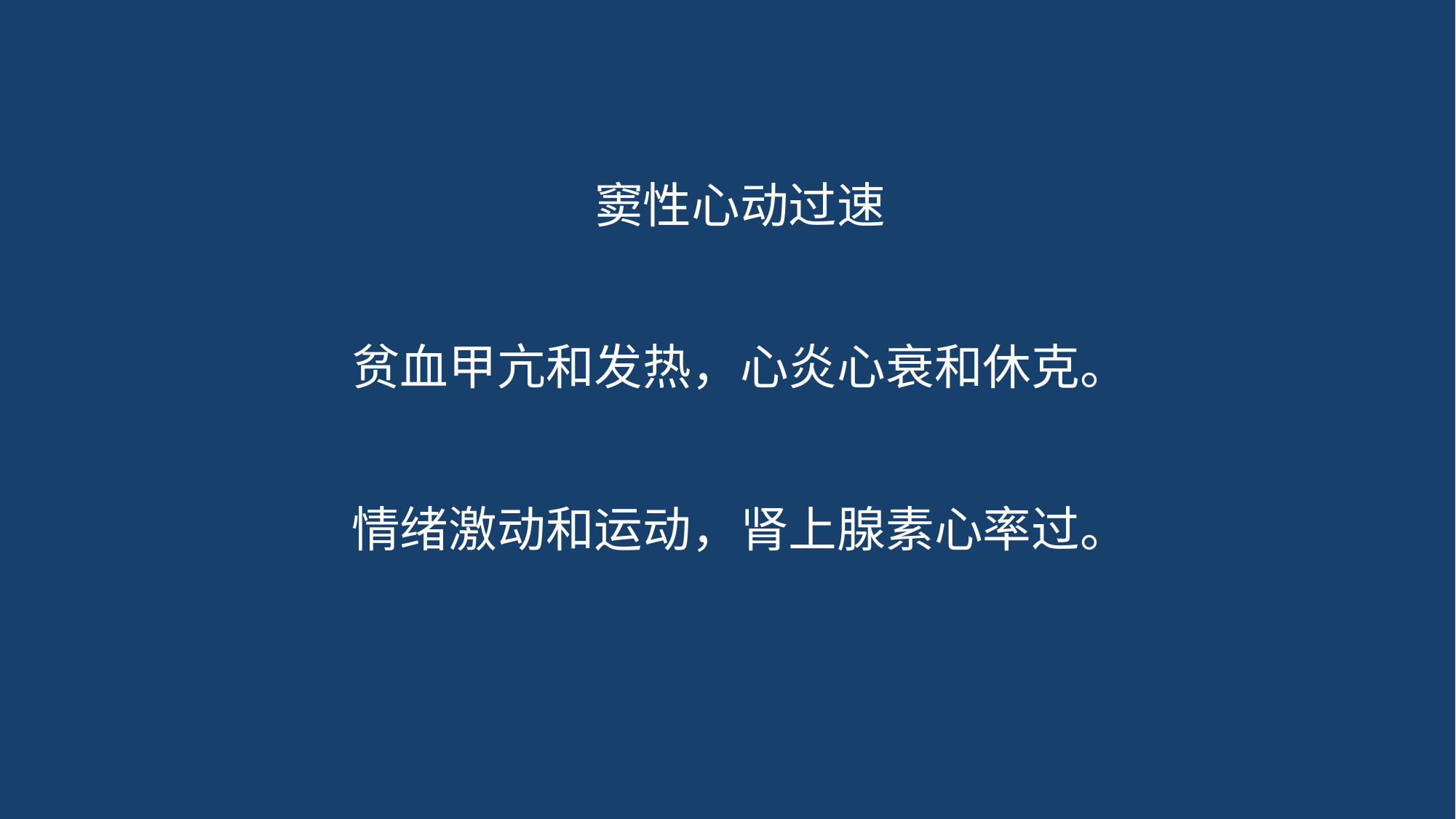

窦性心动过速
贫血甲亢和发热，心炎心衰和休克。
情绪激动和运动，肾上腺素心率过。